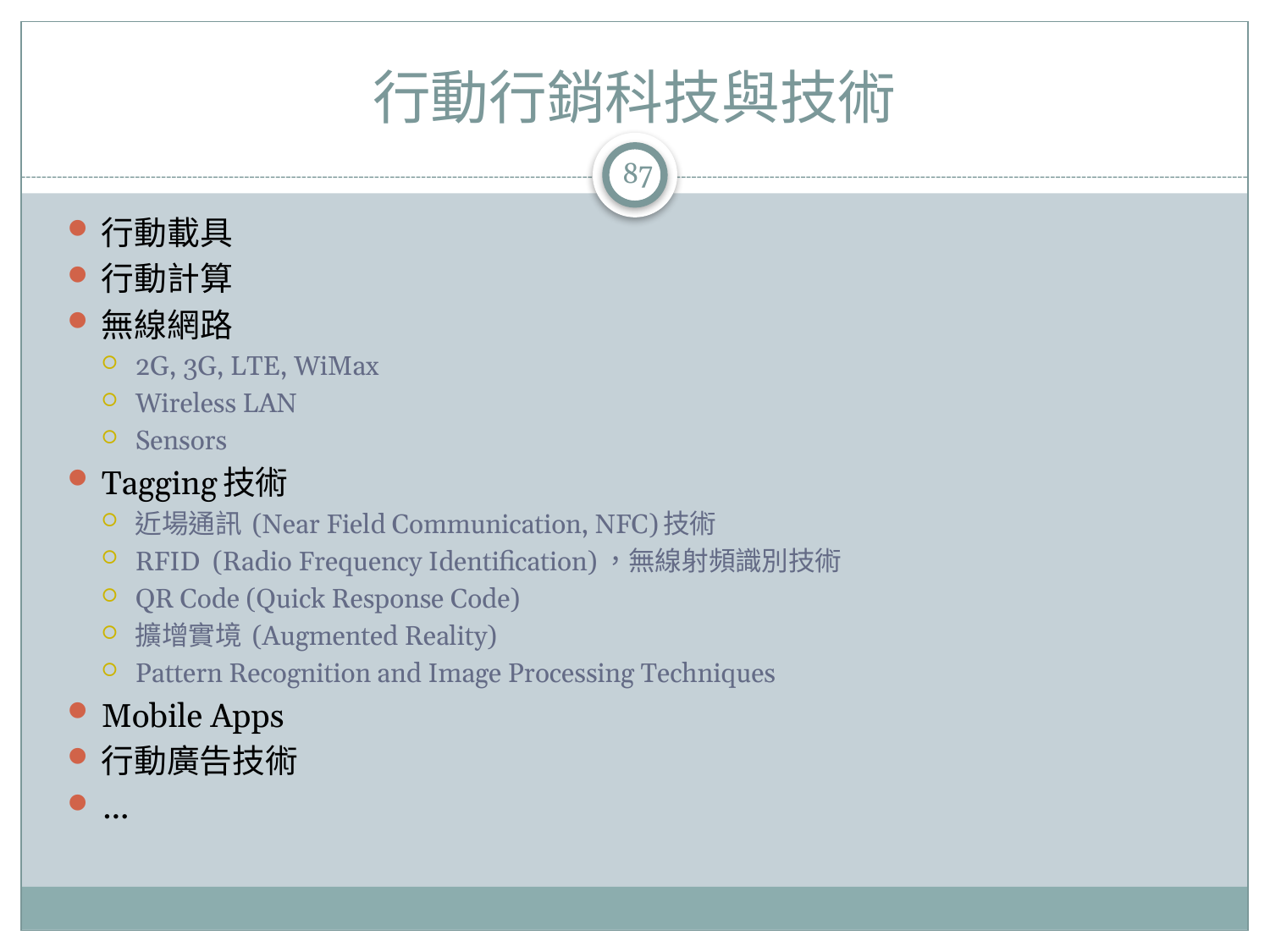

# 行動行銷科技與技術
87
行動載具
行動計算
無線網路
2G, 3G, LTE, WiMax
Wireless LAN
Sensors
Tagging技術
近場通訊 (Near Field Communication, NFC)技術
RFID  (Radio Frequency Identification)，無線射頻識別技術
QR Code (Quick Response Code)
擴增實境 (Augmented Reality)
Pattern Recognition and Image Processing Techniques
Mobile Apps
行動廣告技術
…